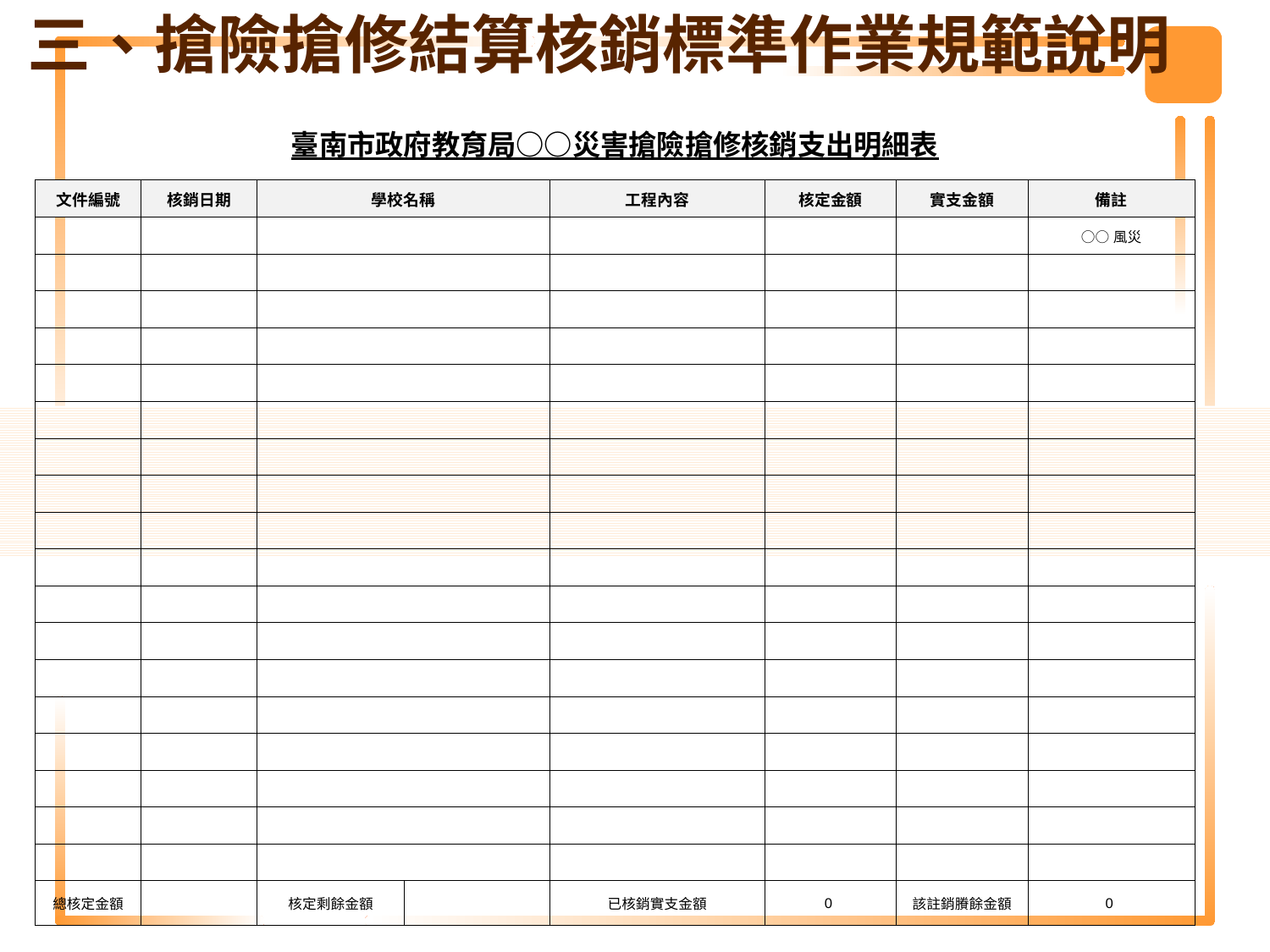

# 三、搶險搶修結算核銷標準作業規範說明

| 臺南市政府教育局○○災害搶險搶修核銷支出明細表 |  |  |  |  |  |  |  |
| --- | --- | --- | --- | --- | --- | --- | --- |
| 文件編號 | 核銷日期 | 學校名稱 |  | 工程內容 | 核定金額 | 實支金額 | 備註 |
|  |  |  |  |  |  |  | ○○風災 |
|  |  |  |  |  |  |  |  |
|  |  |  |  |  |  |  |  |
|  |  |  |  |  |  |  |  |
|  |  |  |  |  |  |  |  |
|  |  |  |  |  |  |  |  |
|  |  |  |  |  |  |  |  |
|  |  |  |  |  |  |  |  |
|  |  |  |  |  |  |  |  |
|  |  |  |  |  |  |  |  |
|  |  |  |  |  |  |  |  |
|  |  |  |  |  |  |  |  |
|  |  |  |  |  |  |  |  |
|  |  |  |  |  |  |  |  |
|  |  |  |  |  |  |  |  |
|  |  |  |  |  |  |  |  |
|  |  |  |  |  |  |  |  |
|  |  |  |  |  |  |  |  |
| 總核定金額 |  | 核定剩餘金額 |  | 已核銷實支金額 | 0 | 該註銷賸餘金額 | 0 |